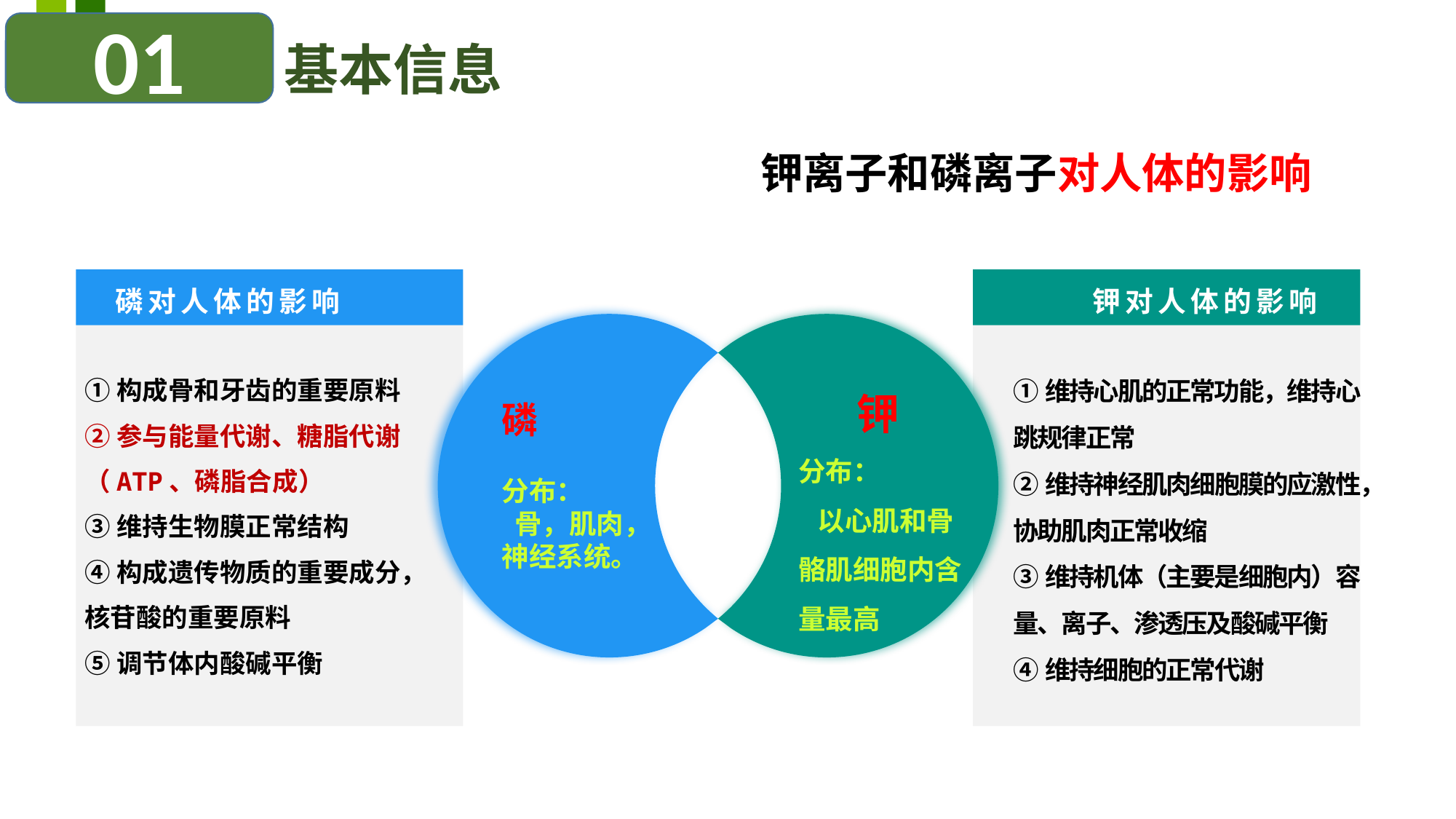

01
基本信息
钾离子和磷离子对人体的影响

磷对人体的影响
钾对人体的影响

①构成骨和牙齿的重要原料
②参与能量代谢、糖脂代谢（ATP、磷脂合成）
③维持生物膜正常结构
④构成遗传物质的重要成分，核苷酸的重要原料
⑤调节体内酸碱平衡

①维持心肌的正常功能，维持心跳规律正常
②维持神经肌肉细胞膜的应激性，协助肌肉正常收缩
③维持机体（主要是细胞内）容量、离子、渗透压及酸碱平衡
④维持细胞的正常代谢

     钾
分布：
  以心肌和骨骼肌细胞内含量最高
磷

分布：
 骨，肌肉，神经系统。